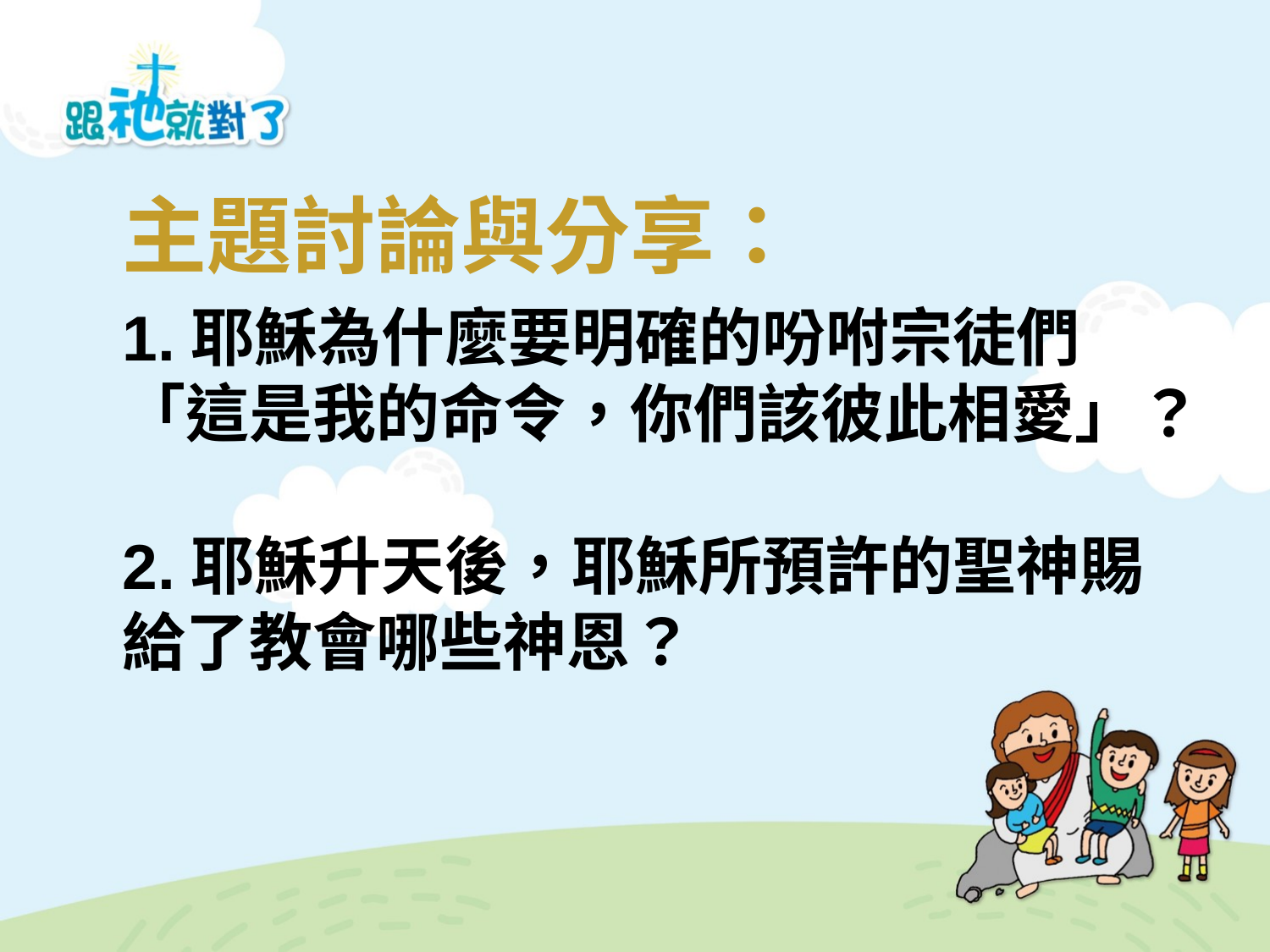

主題討論與分享：
1.耶穌為什麼要明確的吩咐宗徒們「這是我的命令，你們該彼此相愛」？

2.耶穌升天後，耶穌所預許的聖神賜給了教會哪些神恩？